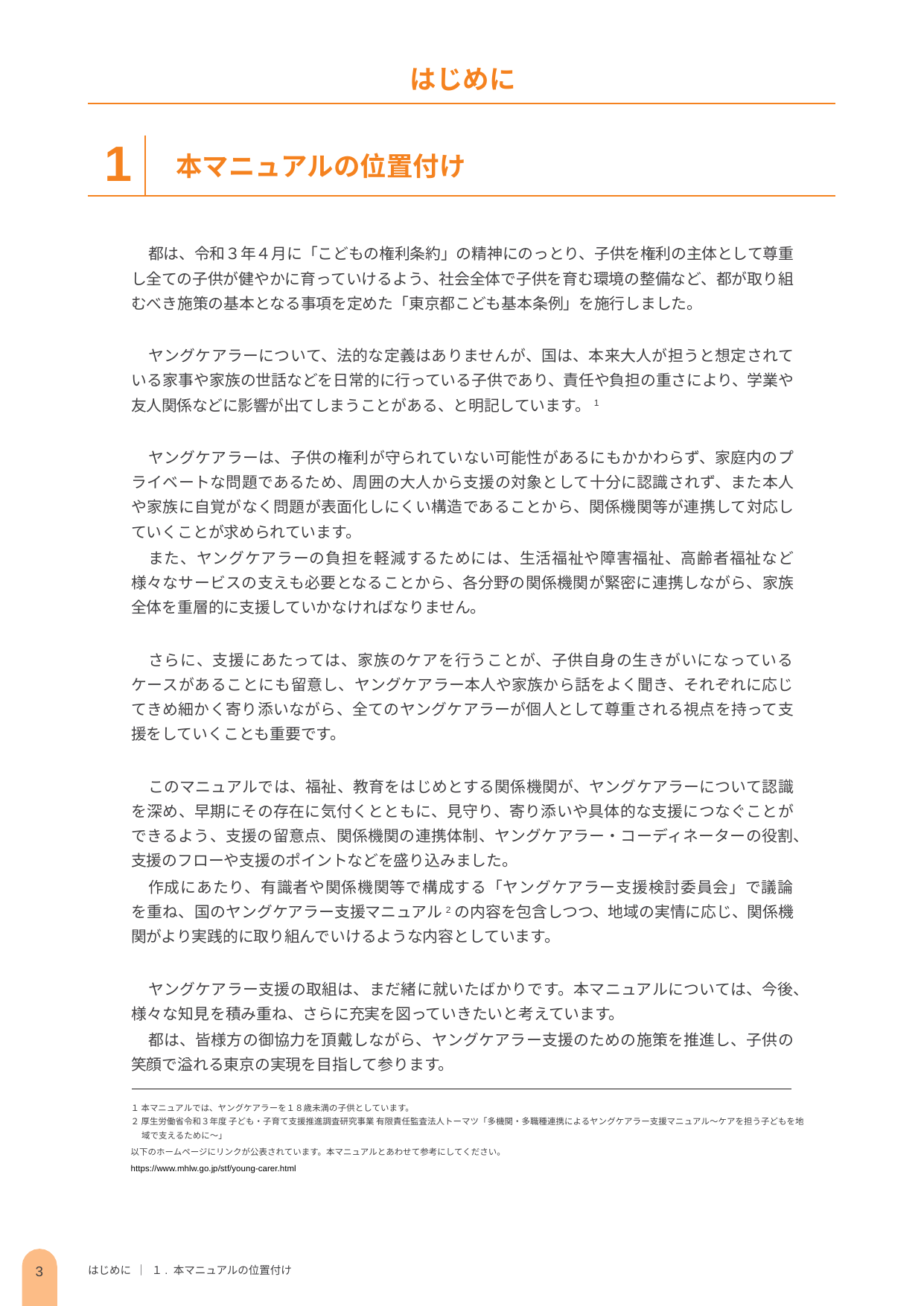

はじめに

1

本マニュアルの位置付け
都は、令和３年４月に「こどもの権利条約」の精神にのっとり、子供を権利の主体として尊重し全ての子供が健やかに育っていけるよう、社会全体で子供を育む環境の整備など、都が取り組むべき施策の基本となる事項を定めた「東京都こども基本条例」を施行しました。

ヤングケアラーについて、法的な定義はありませんが、国は、本来大人が担うと想定されている家事や家族の世話などを日常的に行っている子供であり、責任や負担の重さにより、学業や友人関係などに影響が出てしまうことがある、と明記しています。1

ヤングケアラーは、子供の権利が守られていない可能性があるにもかかわらず、家庭内のプライベートな問題であるため、周囲の大人から支援の対象として十分に認識されず、また本人や家族に自覚がなく問題が表面化しにくい構造であることから、関係機関等が連携して対応していくことが求められています。
また、ヤングケアラーの負担を軽減するためには、生活福祉や障害福祉、高齢者福祉など様々なサービスの支えも必要となることから、各分野の関係機関が緊密に連携しながら、家族全体を重層的に支援していかなければなりません。

さらに、支援にあたっては、家族のケアを行うことが、子供自身の生きがいになっているケースがあることにも留意し、ヤングケアラー本人や家族から話をよく聞き、それぞれに応じてきめ細かく寄り添いながら、全てのヤングケアラーが個人として尊重される視点を持って支援をしていくことも重要です。

このマニュアルでは、福祉、教育をはじめとする関係機関が、ヤングケアラーについて認識を深め、早期にその存在に気付くとともに、見守り、寄り添いや具体的な支援につなぐことができるよう、支援の留意点、関係機関の連携体制、ヤングケアラー・コーディネーターの役割、支援のフローや支援のポイントなどを盛り込みました。
作成にあたり、有識者や関係機関等で構成する「ヤングケアラー支援検討委員会」で議論を重ね、国のヤングケアラー支援マニュアル2の内容を包含しつつ、地域の実情に応じ、関係機関がより実践的に取り組んでいけるような内容としています。

ヤングケアラー支援の取組は、まだ緒に就いたばかりです。本マニュアルについては、今後、様々な知見を積み重ね、さらに充実を図っていきたいと考えています。
都は、皆様方の御協力を頂戴しながら、ヤングケアラー支援のための施策を推進し、子供の笑顔で溢れる東京の実現を目指して参ります。

１ 本マニュアルでは、ヤングケアラーを１８歳未満の子供としています。
２ 厚生労働省令和３年度 子ども・子育て支援推進調査研究事業 有限責任監査法人トーマツ「多機関・多職種連携によるヤングケアラー支援マニュアル～ケアを担う子どもを地域で支えるために～」
以下のホームページにリンクが公表されています。本マニュアルとあわせて参考にしてください。
https://www.mhlw.go.jp/stf/young-carer.html

3
はじめに  ｜  １. 本マニュアルの位置付け